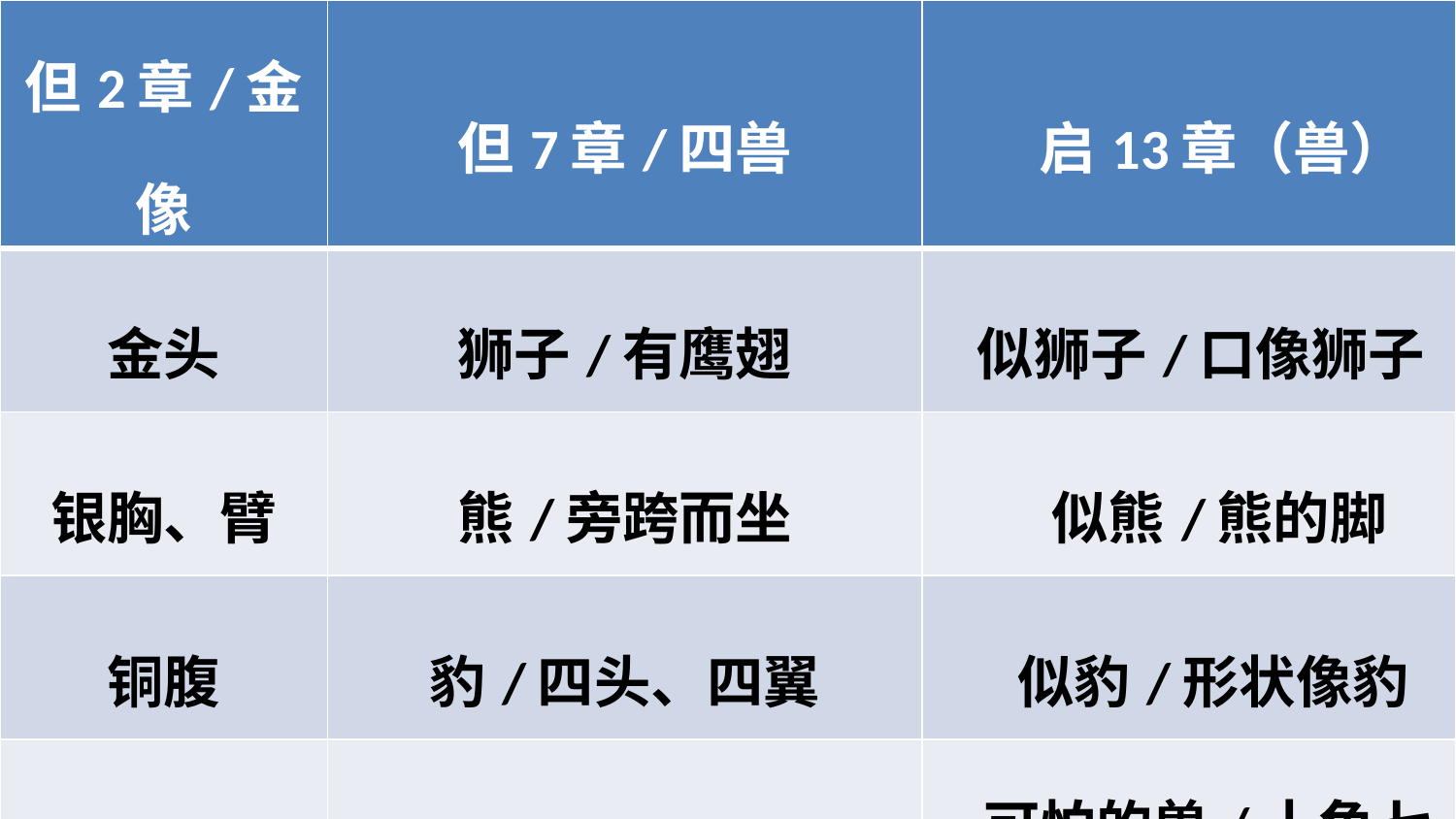

#
| 但2章/金像 | 但7章/四兽 | 启13章（兽） |
| --- | --- | --- |
| 金头 | 狮子/有鹰翅 | 似狮子/口像狮子 |
| 银胸、臂 | 熊/旁跨而坐 | 似熊/熊的脚 |
| 铜腹 | 豹/四头、四翼 | 似豹/形状像豹 |
| 铁腿 | 可怕的兽/铁齿、十角 | 可怕的兽/十角七头 |